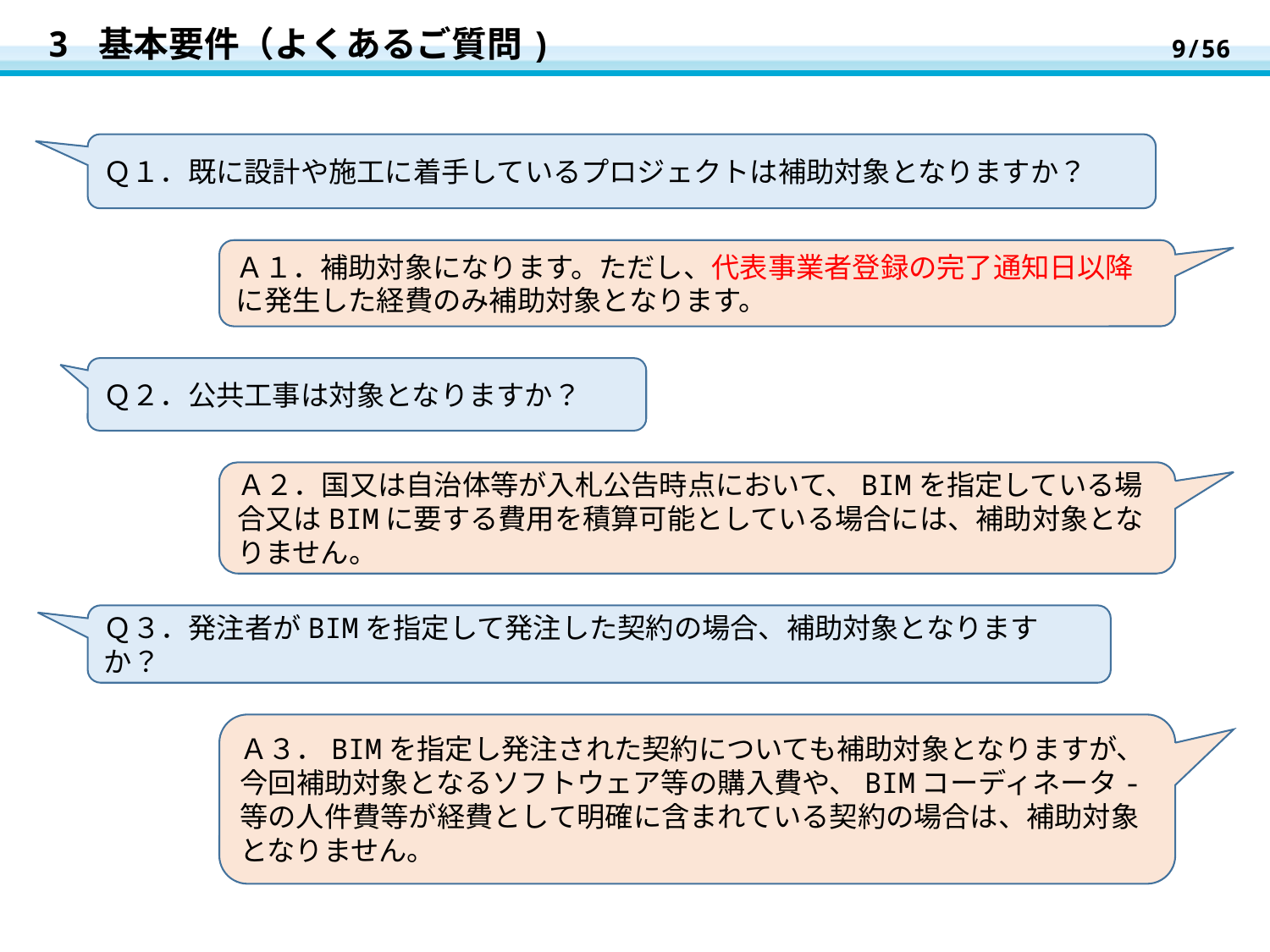

9/56
# 3 基本要件（よくあるご質問)
Ｑ１．既に設計や施工に着手しているプロジェクトは補助対象となりますか？
Ａ１．補助対象になります。ただし、代表事業者登録の完了通知日以降に発生した経費のみ補助対象となります。
Ｑ２．公共工事は対象となりますか？
Ａ２．国又は自治体等が入札公告時点において、BIMを指定している場合又はBIMに要する費用を積算可能としている場合には、補助対象となりません。
Ｑ３．発注者がBIMを指定して発注した契約の場合、補助対象となりますか？
Ａ３．BIMを指定し発注された契約についても補助対象となりますが、今回補助対象となるソフトウェア等の購入費や、BIMコーディネータ-等の人件費等が経費として明確に含まれている契約の場合は、補助対象となりません。